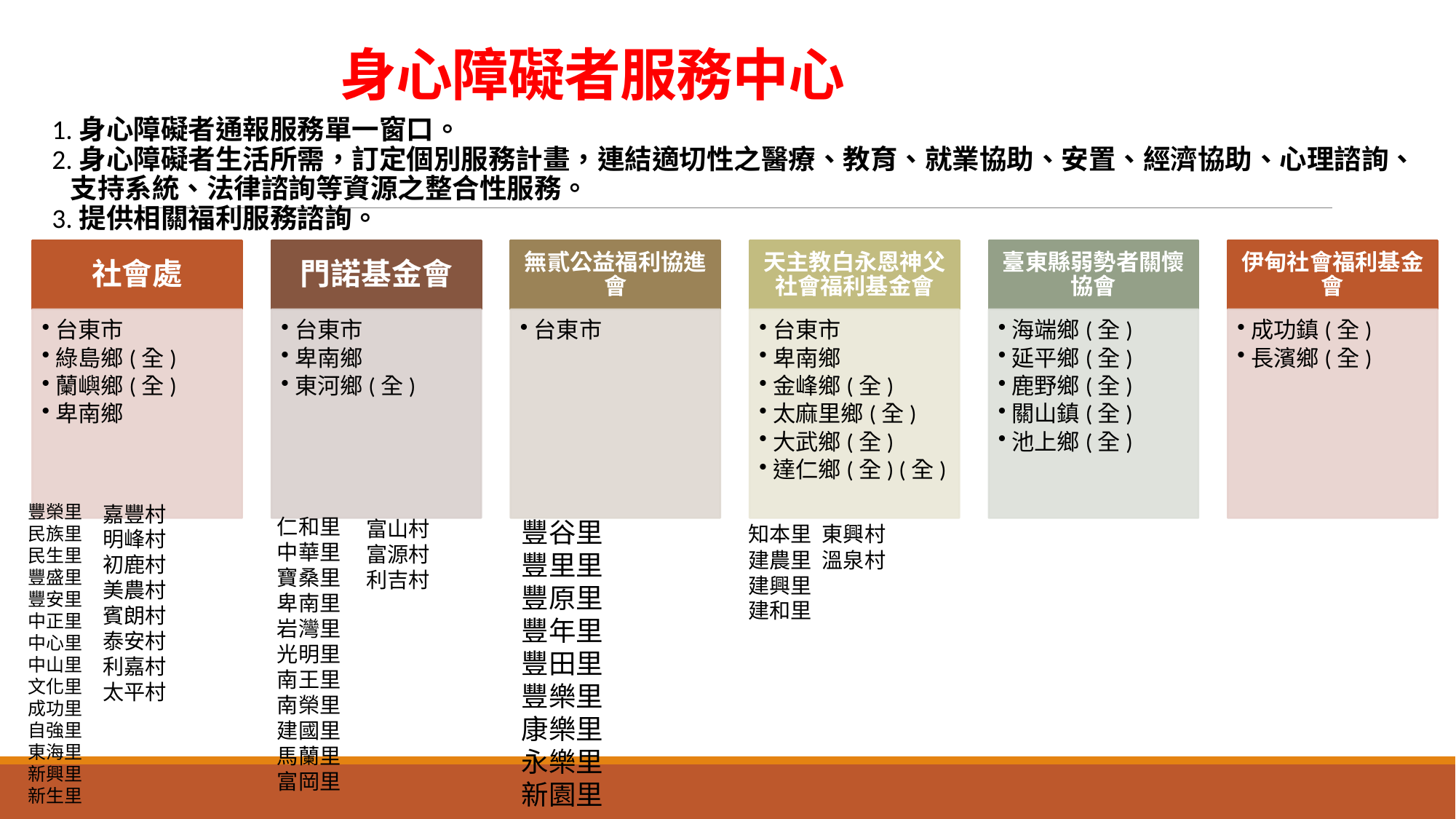

# 身心障礙者服務中心
社會處
台東市
綠島鄉(全)
蘭嶼鄉(全)
卑南鄉
門諾基金會
台東市
卑南鄉
東河鄉(全)
無貳公益福利協進會
台東市
天主教白永恩神父社會福利基金會
台東市
卑南鄉
金峰鄉(全)
太麻里鄉(全)
大武鄉(全)
達仁鄉(全) (全)
臺東縣弱勢者關懷協會
海端鄉(全)
延平鄉(全)
鹿野鄉(全)
關山鎮(全)
池上鄉(全)
伊甸社會福利基金會
成功鎮(全)
長濱鄉(全)
1.身心障礙者通報服務單一窗口。
2.身心障礙者生活所需，訂定個別服務計畫，連結適切性之醫療、教育、就業協助、安置、經濟協助、心理諮詢、
   支持系統、法律諮詢等資源之整合性服務。
3.提供相關福利服務諮詢。
豐榮里
民族里
民生里
豐盛里
豐安里
中正里
中心里
中山里
文化里
成功里
自強里
東海里
新興里
新生里
嘉豐村
明峰村
初鹿村
美農村
賓朗村
泰安村
利嘉村
太平村
仁和里
中華里
寶桑里
卑南里
岩灣里
光明里
南王里
南榮里
建國里
馬蘭里
富岡里
富山村
富源村
利吉村
豐谷里
豐里里
豐原里
豐年里
豐田里
豐樂里
康樂里
永樂里
新園里
知本里
建農里
建興里
建和里
東興村
溫泉村